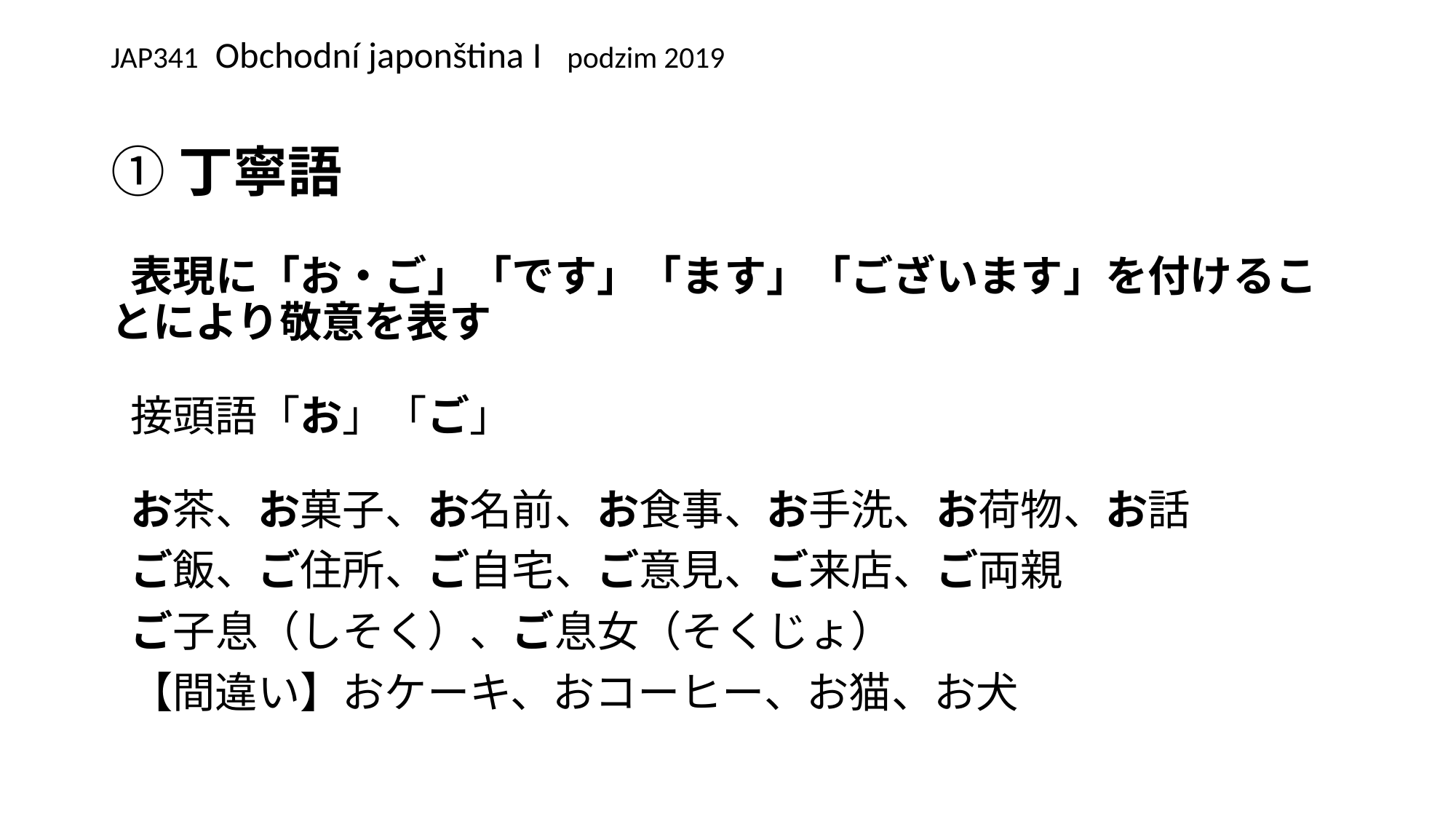

# JAP341  Obchodní japonština I   podzim 2019
①丁寧語
 表現に「お・ご」「です」「ます」「ございます」を付けることにより敬意を表す
 接頭語「お」「ご」
 お茶、お菓子、お名前、お食事、お手洗、お荷物、お話
 ご飯、ご住所、ご自宅、ご意見、ご来店、ご両親
 ご子息（しそく）、ご息女（そくじょ）
 【間違い】おケーキ、おコーヒー、お猫、お犬